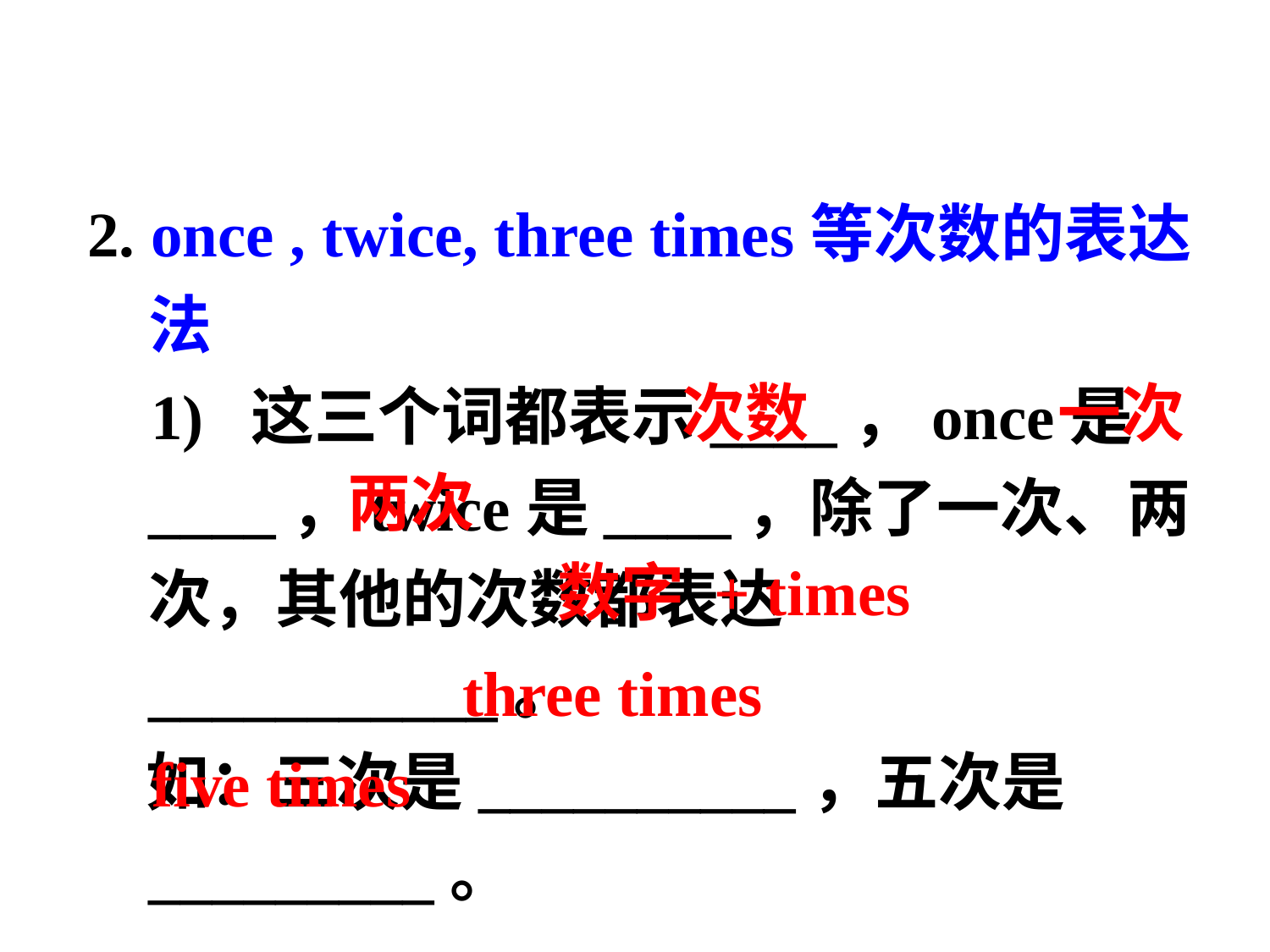

2. once , twice, three times等次数的表达法
    1)  这三个词都表示____，once是____，twice是____，除了一次、两次，其他的次数都表达 ___________。
   如：三次是__________，五次是_________。
一次
次数
两次
数字 + times
three times
five times